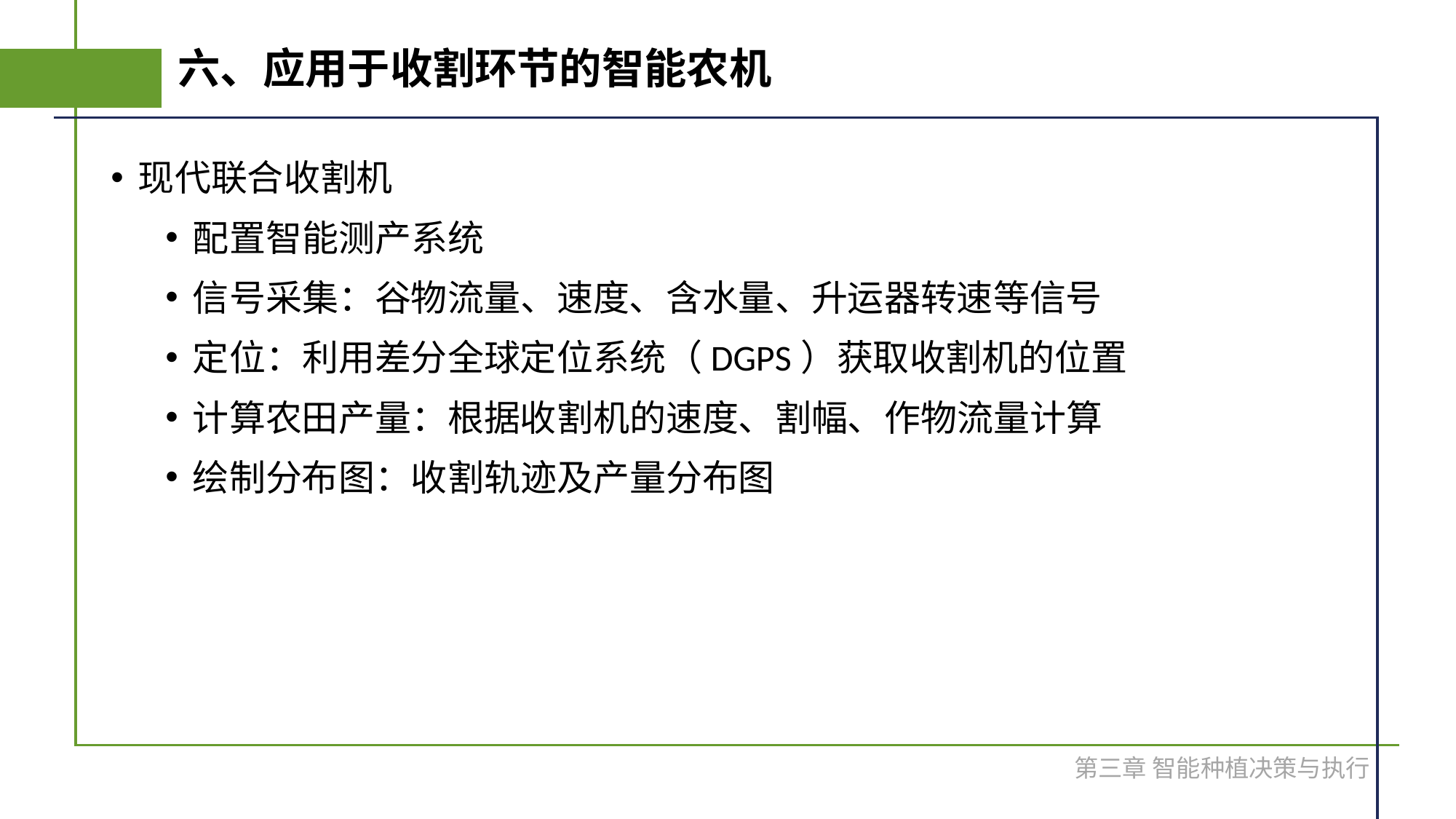

# 六、应用于收割环节的智能农机
现代联合收割机
配置智能测产系统
信号采集：谷物流量、速度、含水量、升运器转速等信号
定位：利用差分全球定位系统（DGPS）获取收割机的位置
计算农田产量：根据收割机的速度、割幅、作物流量计算
绘制分布图：收割轨迹及产量分布图
第三章 智能种植决策与执行